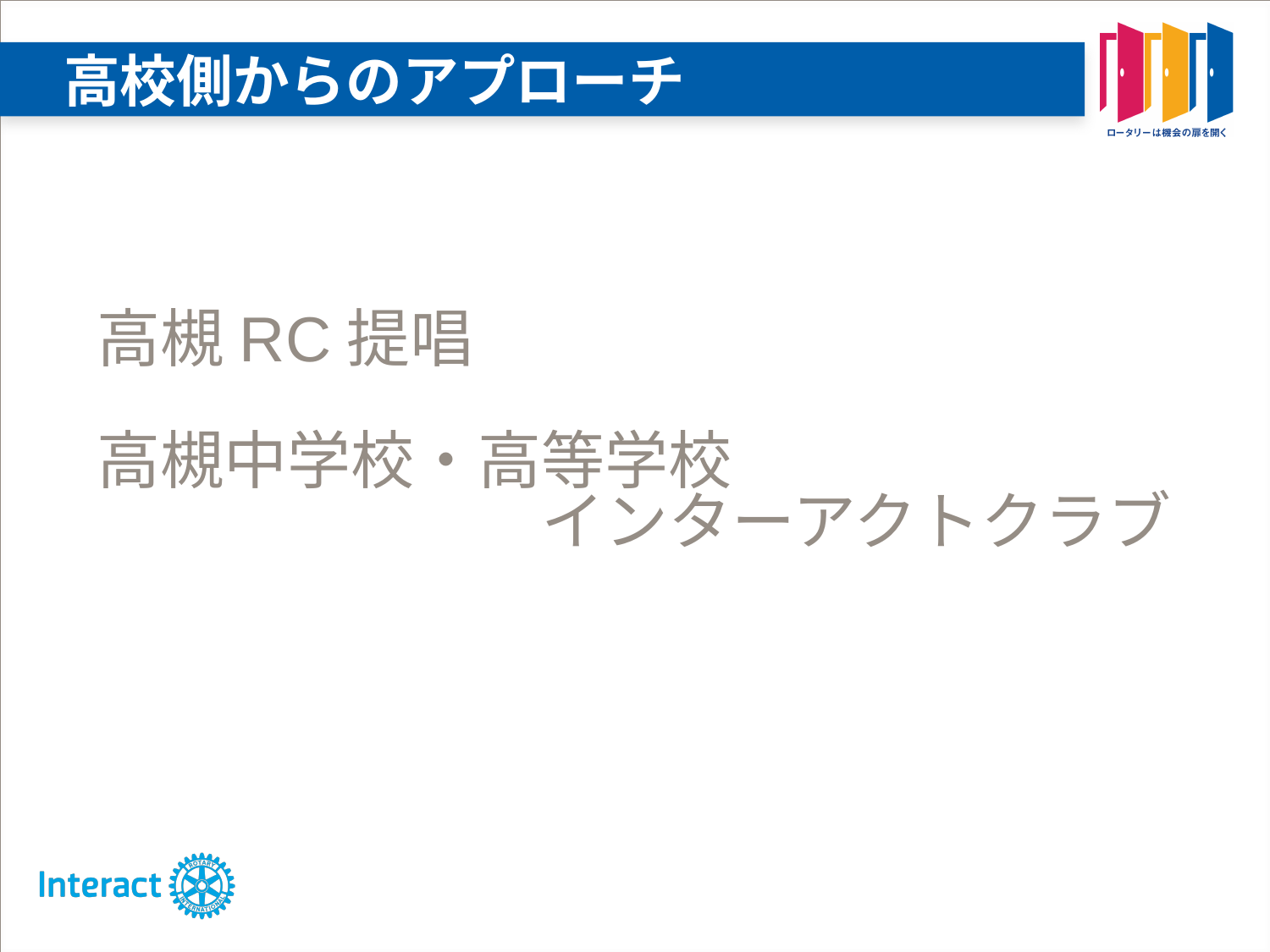

# 高校側からのアプローチ
高槻RC提唱

高槻中学校・高等学校
　　　　　　　インターアクトクラブ